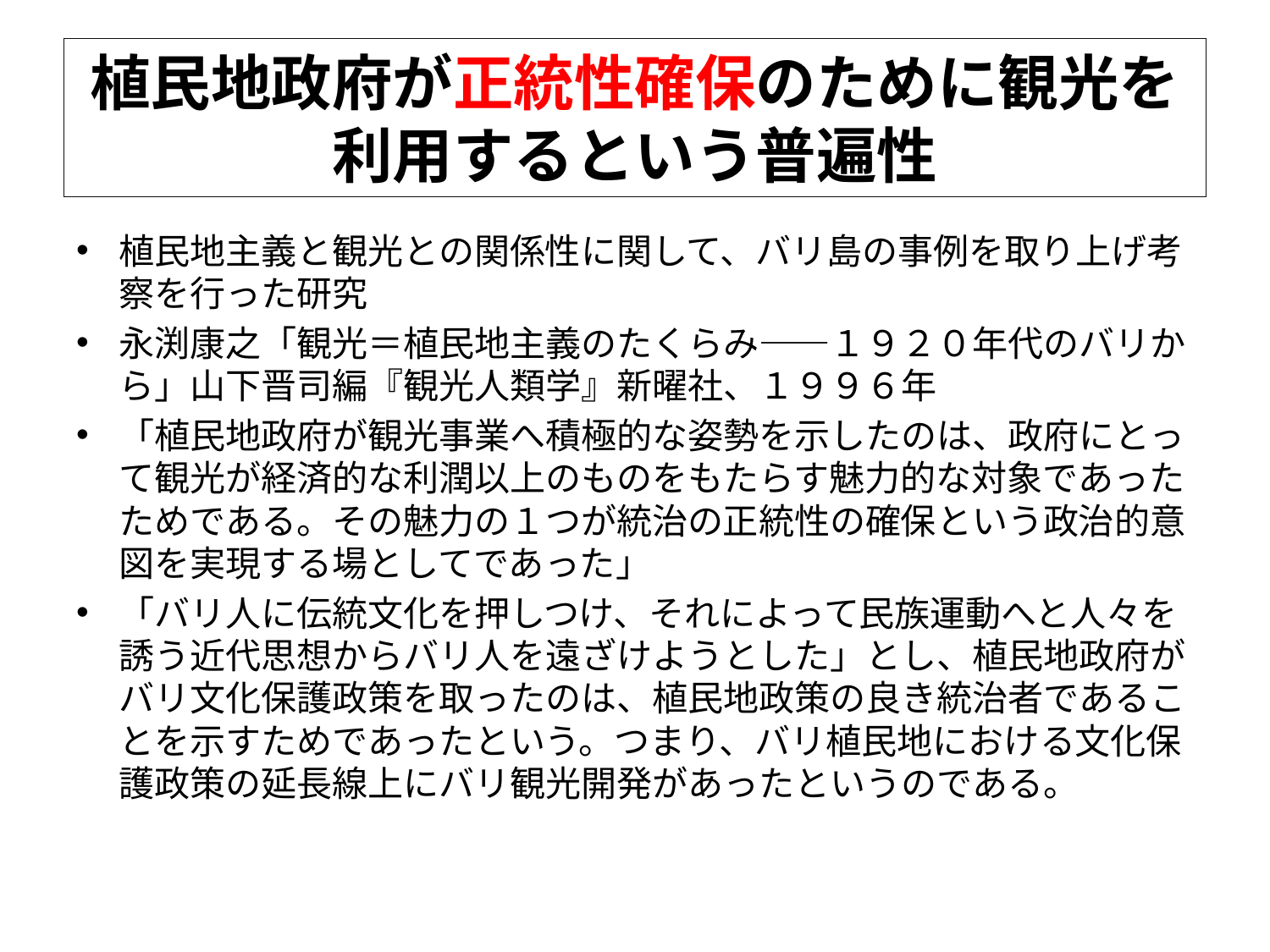

# 植民地政府が正統性確保のために観光を利用するという普遍性
植民地主義と観光との関係性に関して、バリ島の事例を取り上げ考察を行った研究
永渕康之「観光＝植民地主義のたくらみ――１９２０年代のバリから」山下晋司編『観光人類学』新曜社、１９９６年
「植民地政府が観光事業へ積極的な姿勢を示したのは、政府にとって観光が経済的な利潤以上のものをもたらす魅力的な対象であったためである。その魅力の１つが統治の正統性の確保という政治的意図を実現する場としてであった」
「バリ人に伝統文化を押しつけ、それによって民族運動へと人々を誘う近代思想からバリ人を遠ざけようとした」とし、植民地政府がバリ文化保護政策を取ったのは、植民地政策の良き統治者であることを示すためであったという。つまり、バリ植民地における文化保護政策の延長線上にバリ観光開発があったというのである。